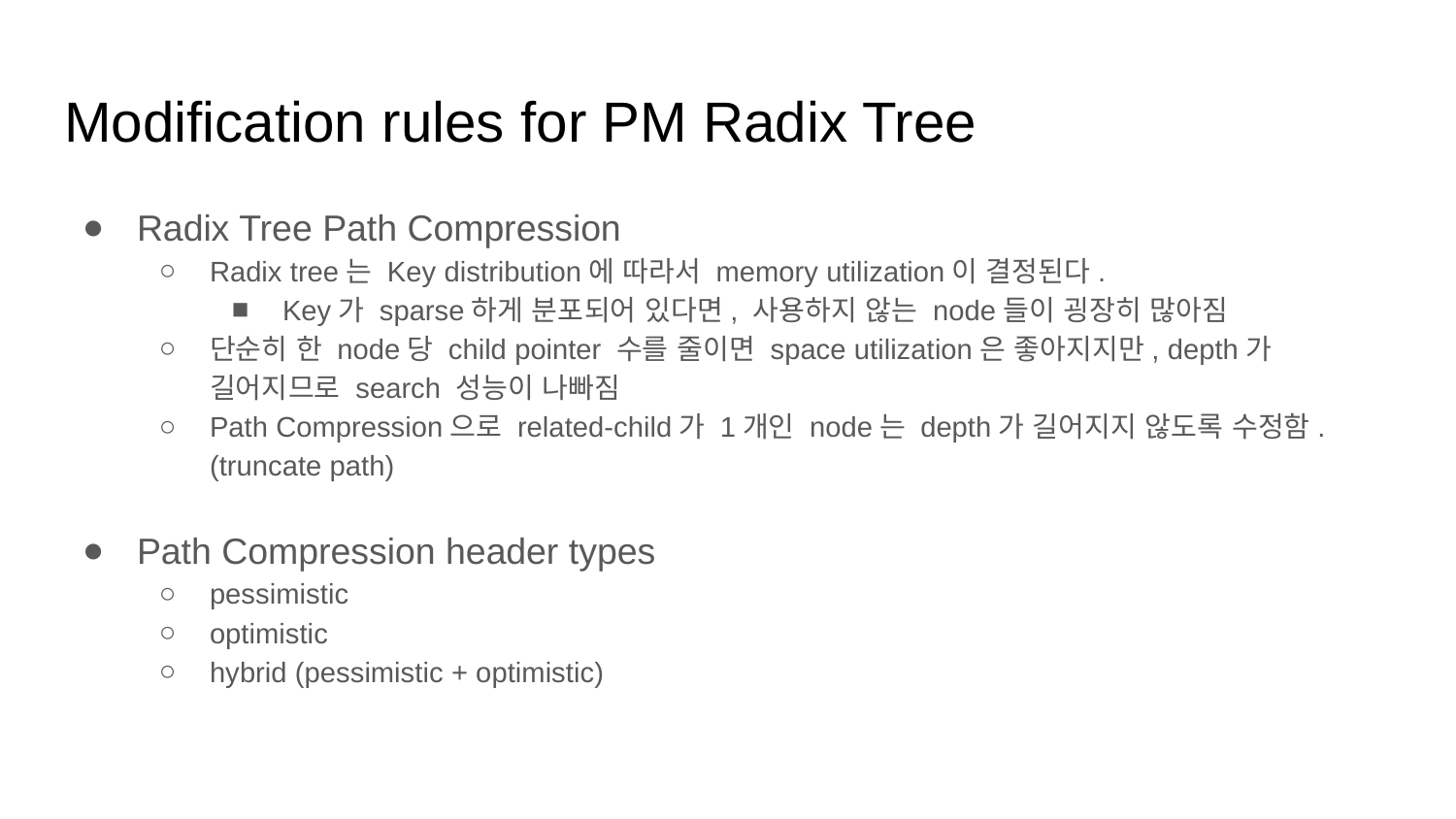

# Modification rules for PM Radix Tree
Radix Tree Path Compression
Radix tree는 Key distribution에 따라서 memory utilization이 결정된다.
Key가 sparse하게 분포되어 있다면, 사용하지 않는 node들이 굉장히 많아짐
단순히 한 node당 child pointer 수를 줄이면 space utilization은 좋아지지만, depth가 길어지므로 search 성능이 나빠짐
Path Compression으로 related-child가 1개인 node는 depth가 길어지지 않도록 수정함. (truncate path)
Path Compression header types
pessimistic
optimistic
hybrid (pessimistic + optimistic)